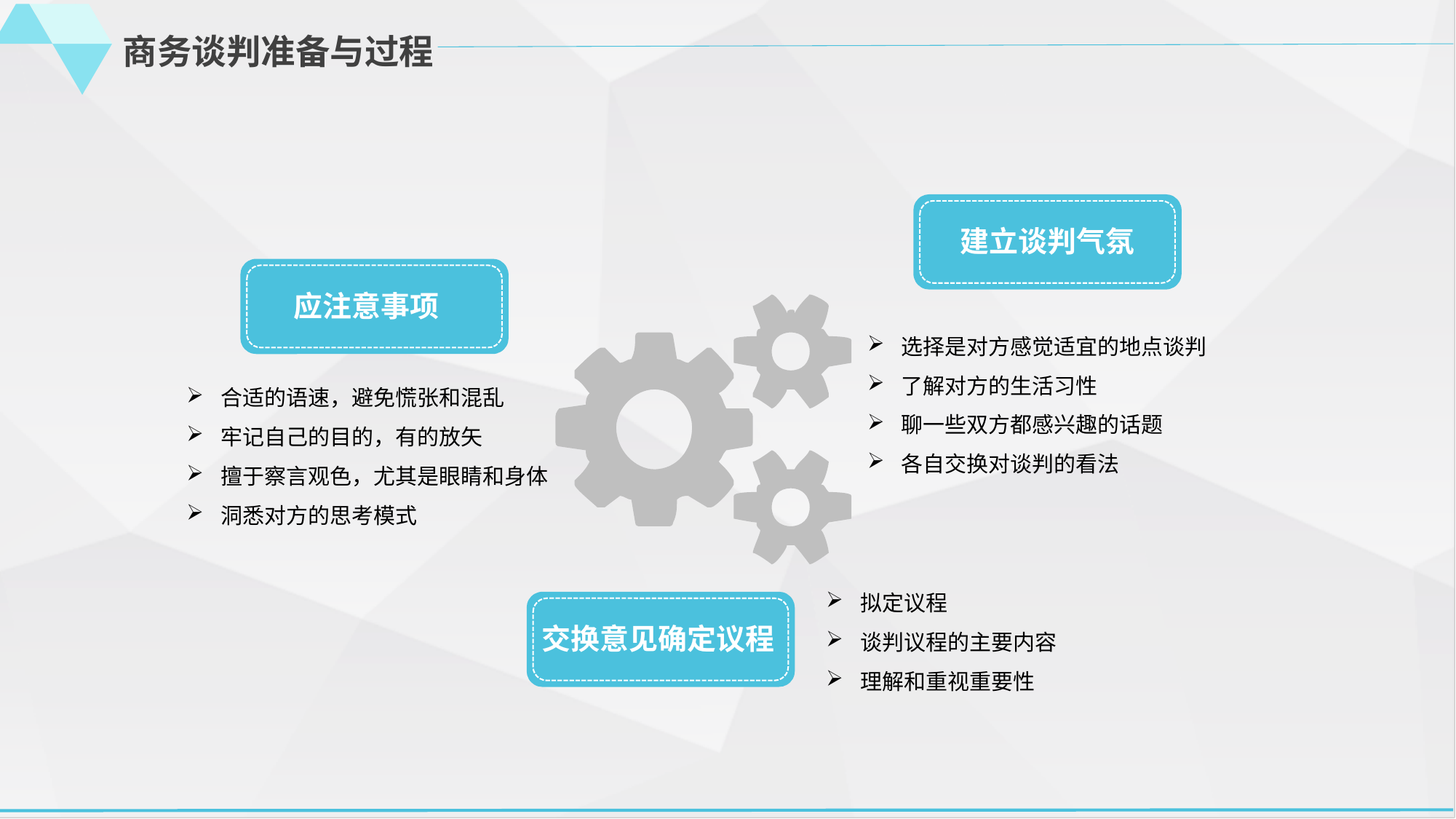

商务谈判准备与过程

建立谈判气氛

应注意事项

选择是对方感觉适宜的地点谈判
了解对方的生活习性
聊一些双方都感兴趣的话题
各自交换对谈判的看法
合适的语速，避免慌张和混乱
牢记自己的目的，有的放矢
擅于察言观色，尤其是眼睛和身体
洞悉对方的思考模式
拟定议程
谈判议程的主要内容
理解和重视重要性

交换意见确定议程